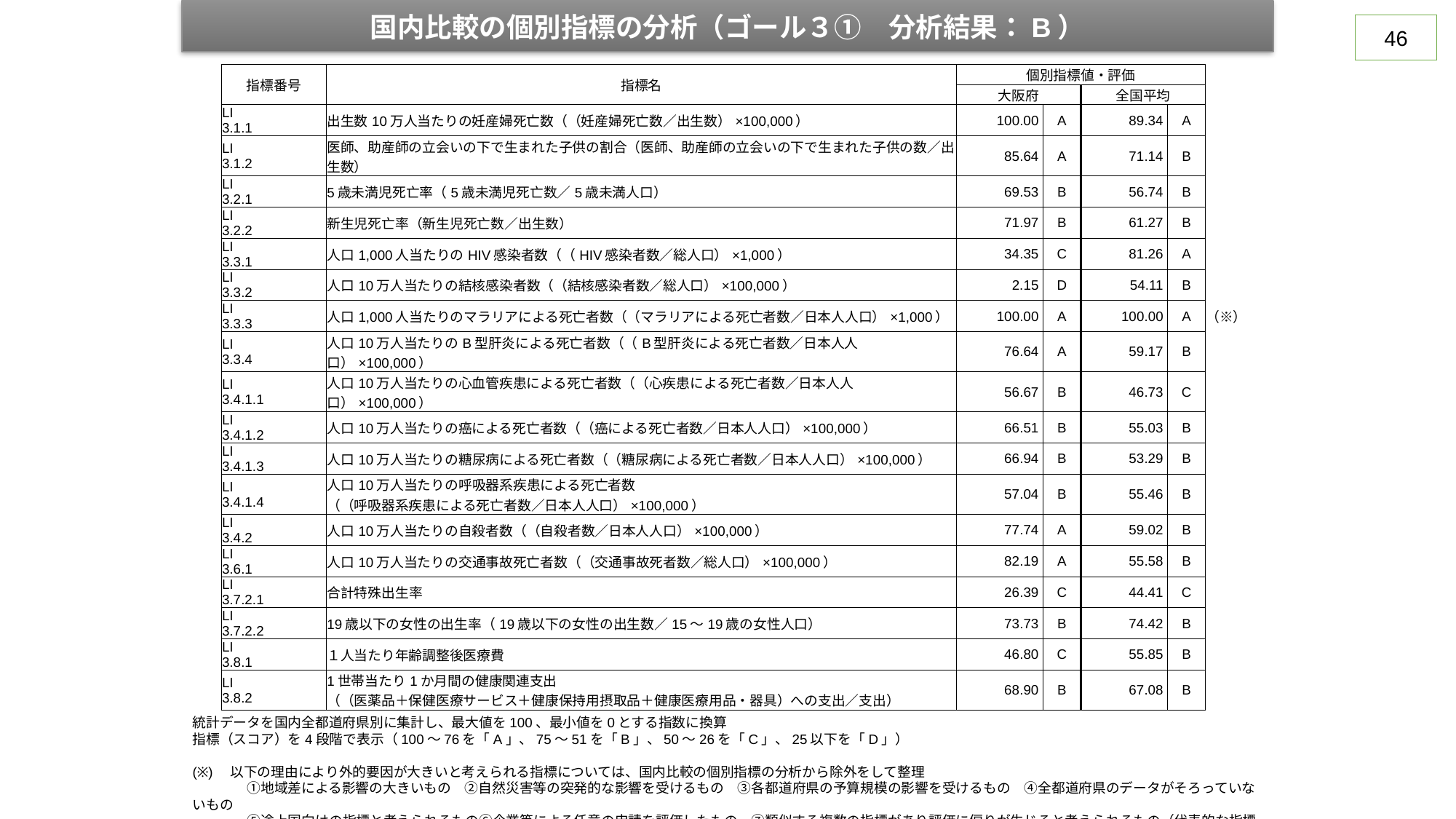

国内比較の個別指標の分析（ゴール３①　分析結果：B）
46
| 指標番号 | 指標名 | 個別指標値・評価 |  |  |  |  |
| --- | --- | --- | --- | --- | --- | --- |
|  |  | 大阪府 |  | 全国平均 |  |  |
| LI 3.1.1 | 出生数10万人当たりの妊産婦死亡数（（妊産婦死亡数／出生数）×100,000） | 100.00 | A | 89.34 | A |  |
| LI 3.1.2 | 医師、助産師の立会いの下で生まれた子供の割合（医師、助産師の立会いの下で生まれた子供の数／出生数） | 85.64 | A | 71.14 | B |  |
| LI 3.2.1 | 5歳未満児死亡率（5歳未満児死亡数／5歳未満人口） | 69.53 | B | 56.74 | B |  |
| LI 3.2.2 | 新生児死亡率（新生児死亡数／出生数） | 71.97 | B | 61.27 | B |  |
| LI 3.3.1 | 人口1,000人当たりのHIV感染者数（（HIV感染者数／総人口）×1,000） | 34.35 | C | 81.26 | A |  |
| LI 3.3.2 | 人口10万人当たりの結核感染者数（（結核感染者数／総人口）×100,000） | 2.15 | D | 54.11 | B |  |
| LI 3.3.3 | 人口1,000人当たりのマラリアによる死亡者数（（マラリアによる死亡者数／日本人人口）×1,000） | 100.00 | A | 100.00 | A | （※） |
| LI 3.3.4 | 人口10万人当たりのB型肝炎による死亡者数（（B型肝炎による死亡者数／日本人人口）×100,000） | 76.64 | A | 59.17 | B |  |
| LI 3.4.1.1 | 人口10万人当たりの心血管疾患による死亡者数（（心疾患による死亡者数／日本人人口）×100,000） | 56.67 | B | 46.73 | C |  |
| LI 3.4.1.2 | 人口10万人当たりの癌による死亡者数（（癌による死亡者数／日本人人口）×100,000） | 66.51 | B | 55.03 | B |  |
| LI 3.4.1.3 | 人口10万人当たりの糖尿病による死亡者数（（糖尿病による死亡者数／日本人人口）×100,000） | 66.94 | B | 53.29 | B |  |
| LI 3.4.1.4 | 人口10万人当たりの呼吸器系疾患による死亡者数 （（呼吸器系疾患による死亡者数／日本人人口）×100,000） | 57.04 | B | 55.46 | B |  |
| LI 3.4.2 | 人口10万人当たりの自殺者数（（自殺者数／日本人人口）×100,000） | 77.74 | A | 59.02 | B |  |
| LI 3.6.1 | 人口10万人当たりの交通事故死亡者数（（交通事故死者数／総人口）×100,000） | 82.19 | A | 55.58 | B |  |
| LI 3.7.2.1 | 合計特殊出生率 | 26.39 | C | 44.41 | C |  |
| LI 3.7.2.2 | 19歳以下の女性の出生率（19歳以下の女性の出生数／15～19歳の女性人口） | 73.73 | B | 74.42 | B |  |
| LI 3.8.1 | １人当たり年齢調整後医療費 | 46.80 | C | 55.85 | B |  |
| LI 3.8.2 | 1世帯当たり1か月間の健康関連支出 （（医薬品＋保健医療サービス＋健康保持用摂取品＋健康医療用品・器具）への支出／支出） | 68.90 | B | 67.08 | B |  |
統計データを国内全都道府県別に集計し、最大値を100、最小値を0とする指数に換算
指標（スコア）を4段階で表示（100～76を「A」、75～51を「B」、50～26を「C」、25以下を「D」）

(※)　以下の理由により外的要因が大きいと考えられる指標については、国内比較の個別指標の分析から除外をして整理
　　　　①地域差による影響の大きいもの　②自然災害等の突発的な影響を受けるもの　③各都道府県の予算規模の影響を受けるもの　④全都道府県のデータがそろっていないもの
　　　　⑤途上国向けの指標と考えられるもの⑥企業等による任意の申請を評価したもの　⑦類似する複数の指標があり評価に偏りが生じると考えられるもの（代表的な指標で評価）